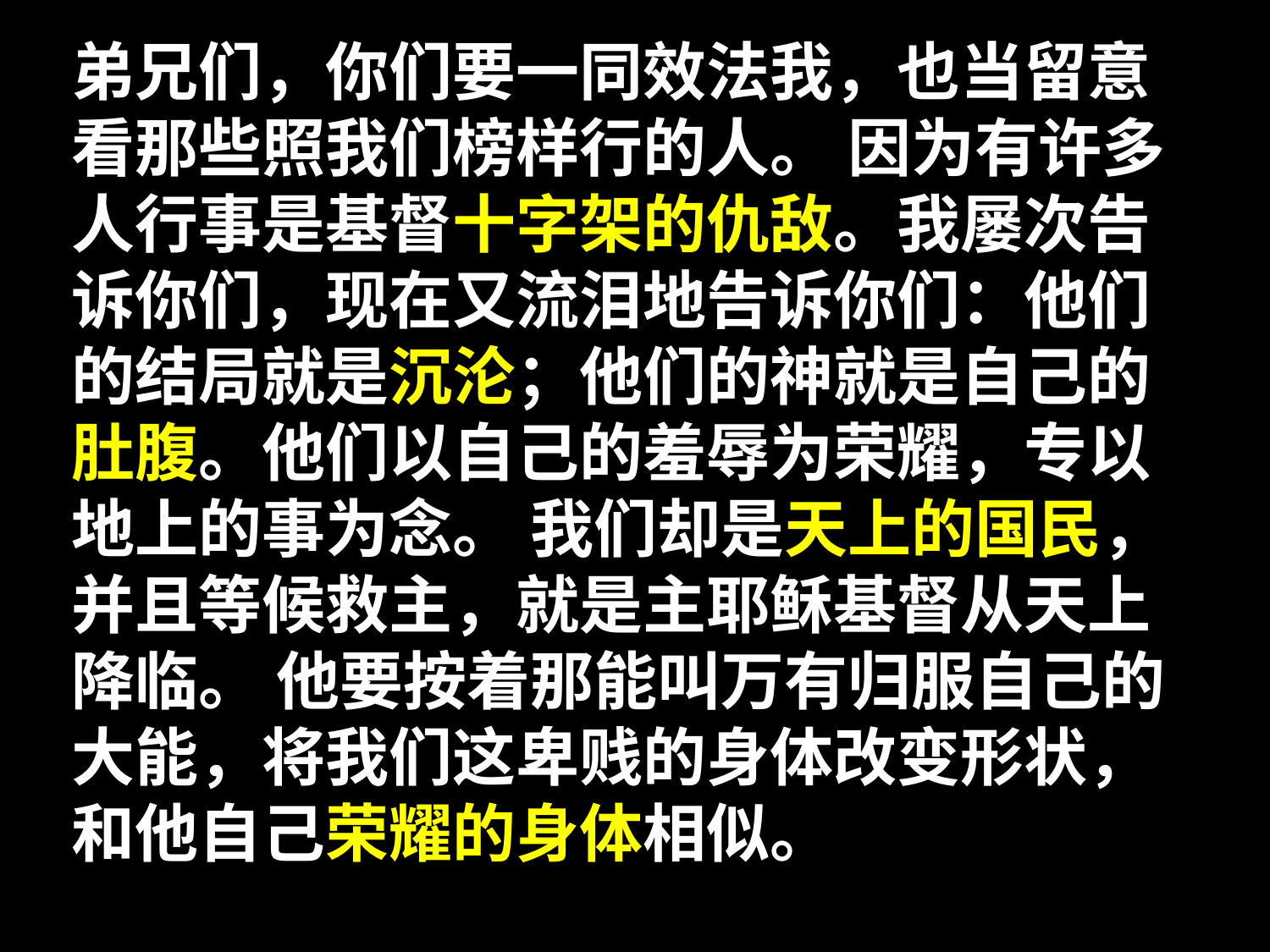

弟兄们，你们要一同效法我，也当留意看那些照我们榜样行的人。 因为有许多人行事是基督十字架的仇敌。我屡次告诉你们，现在又流泪地告诉你们：他们的结局就是沉沦；他们的神就是自己的肚腹。他们以自己的羞辱为荣耀，专以地上的事为念。 我们却是天上的国民，并且等候救主，就是主耶稣基督从天上降临。 他要按着那能叫万有归服自己的大能，将我们这卑贱的身体改变形状，和他自己荣耀的身体相似。